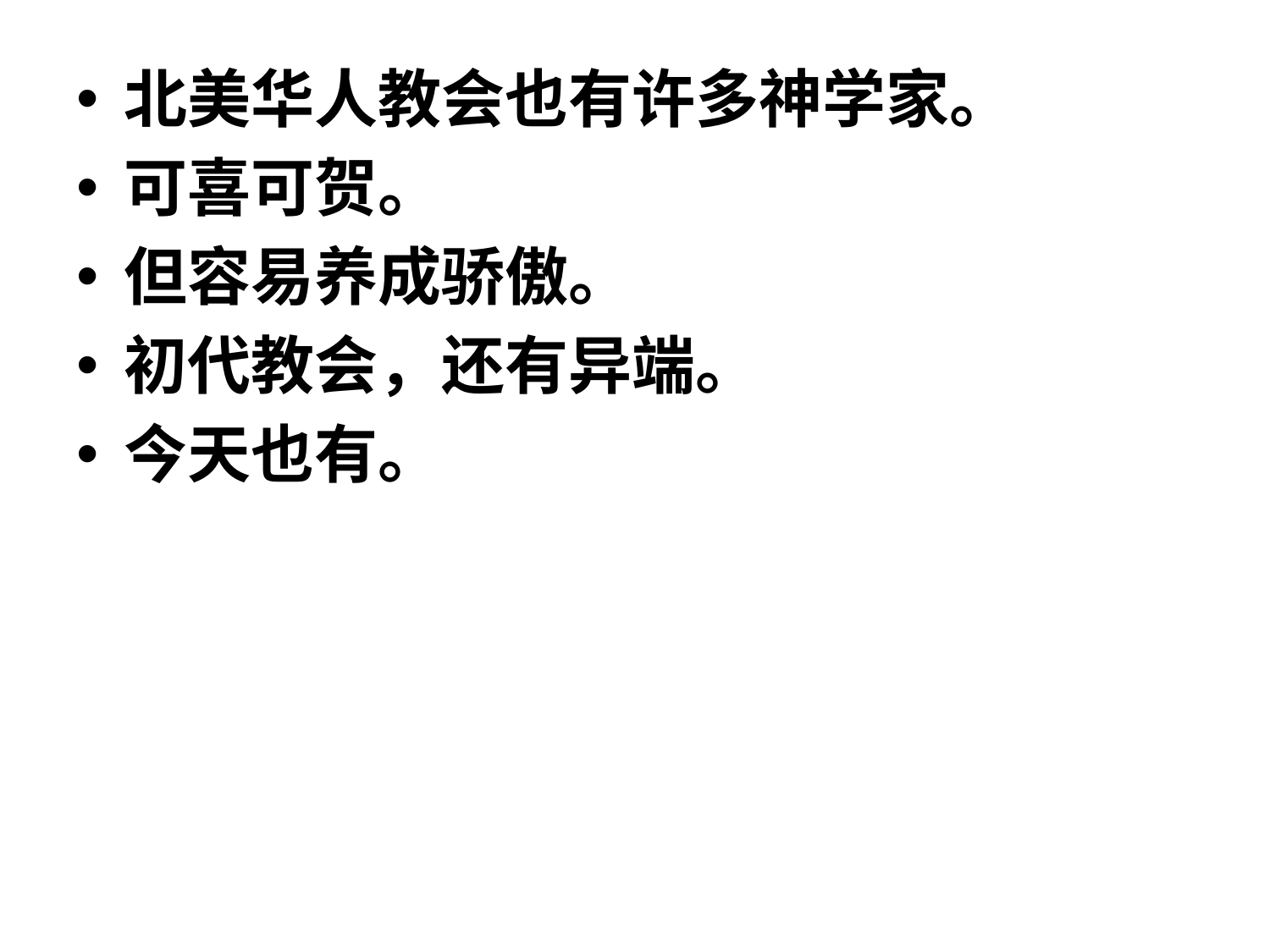

北美华人教会也有许多神学家。
可喜可贺。
但容易养成骄傲。
初代教会，还有异端。
今天也有。